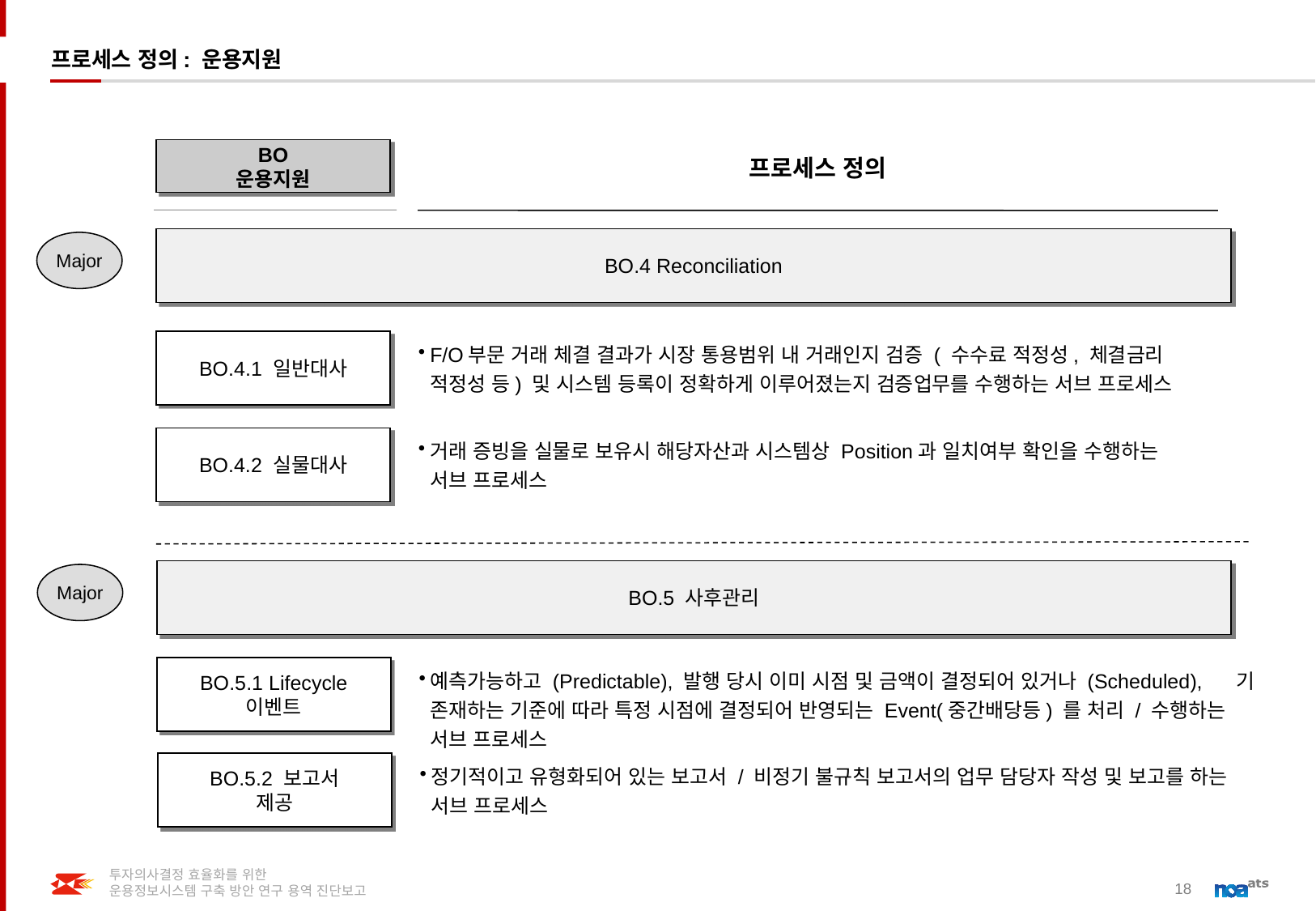

# 프로세스 정의: 운용지원
BO
운용지원
프로세스 정의

BO.4 Reconciliation
Major
BO.4.1 일반대사
F/O부문 거래 체결 결과가 시장 통용범위 내 거래인지 검증 ( 수수료 적정성, 체결금리      적정성 등) 및 시스템 등록이 정확하게 이루어졌는지 검증업무를 수행하는 서브 프로세스
BO.4.2 실물대사
거래 증빙을 실물로 보유시 해당자산과 시스템상 Position과 일치여부 확인을 수행하는    서브 프로세스

BO.5 사후관리
Major
BO.5.1 Lifecycle
이벤트
예측가능하고 (Predictable), 발행 당시 이미 시점 및 금액이 결정되어 있거나 (Scheduled),     기 존재하는 기준에 따라 특정 시점에 결정되어 반영되는 Event(중간배당등) 를 처리 / 수행하는 서브 프로세스
BO.5.2 보고서
제공
정기적이고 유형화되어 있는 보고서 / 비정기 불규칙 보고서의 업무 담당자 작성 및 보고를 하는   서브 프로세스